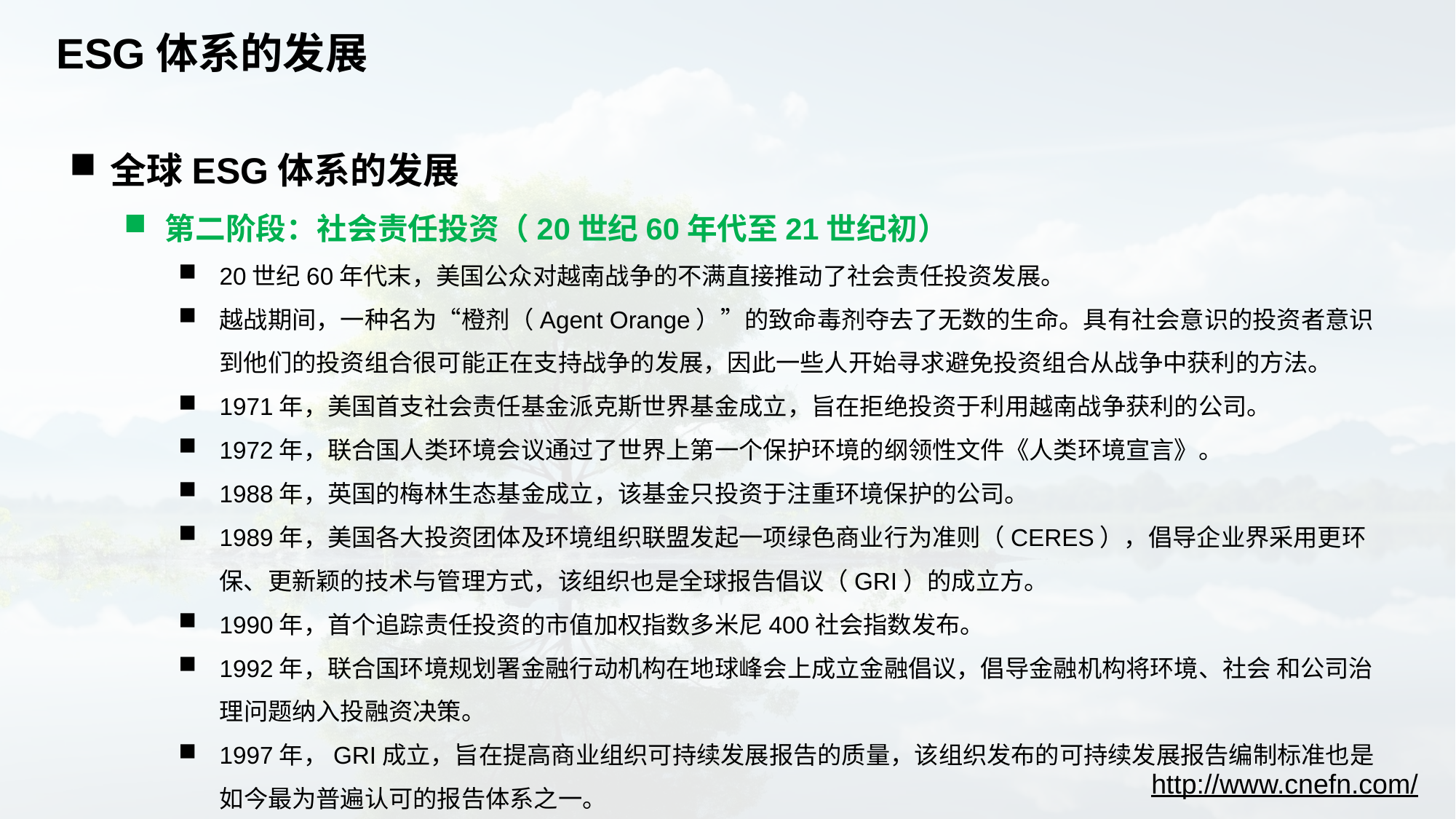

# ESG体系的发展
全球ESG体系的发展
第二阶段：社会责任投资（20世纪60年代至21世纪初）
20世纪60年代末，美国公众对越南战争的不满直接推动了社会责任投资发展。
越战期间，一种名为“橙剂（Agent Orange）”的致命毒剂夺去了无数的生命。具有社会意识的投资者意识到他们的投资组合很可能正在支持战争的发展，因此一些人开始寻求避免投资组合从战争中获利的方法。
1971年，美国首支社会责任基金派克斯世界基金成立，旨在拒绝投资于利用越南战争获利的公司。
1972年，联合国人类环境会议通过了世界上第一个保护环境的纲领性文件《人类环境宣言》。
1988年，英国的梅林生态基金成立，该基金只投资于注重环境保护的公司。
1989年，美国各大投资团体及环境组织联盟发起一项绿色商业行为准则（CERES），倡导企业界采用更环保、更新颖的技术与管理方式，该组织也是全球报告倡议（GRI）的成立方。
1990年，首个追踪责任投资的市值加权指数多米尼400社会指数发布。
1992年，联合国环境规划署金融行动机构在地球峰会上成立金融倡议，倡导金融机构将环境、社会 和公司治理问题纳入投融资决策。
1997年，GRI成立，旨在提高商业组织可持续发展报告的质量，该组织发布的可持续发展报告编制标准也是如今最为普遍认可的报告体系之一。